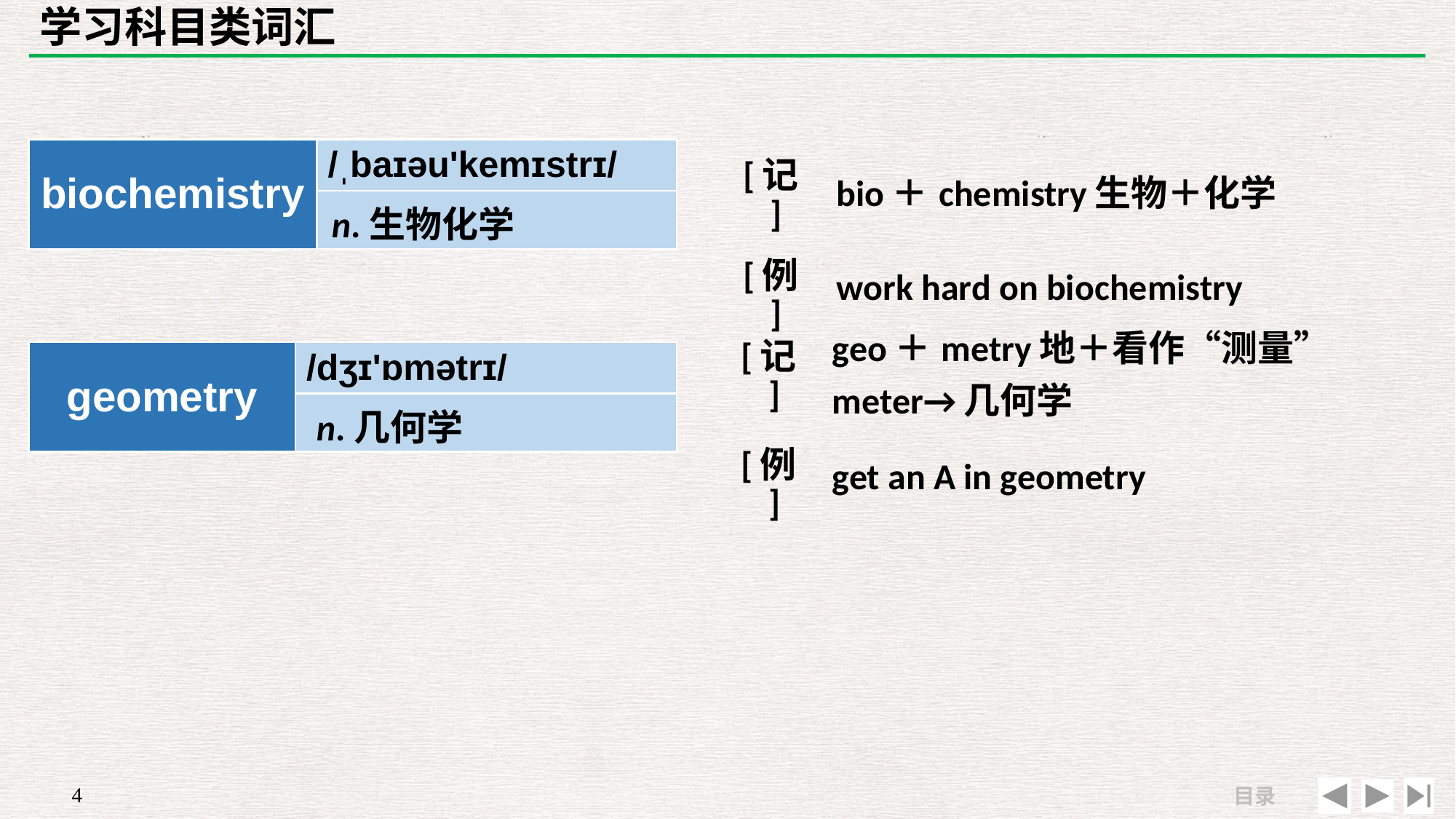

# 学习科目类词汇

| biochemistry | /ˌbaɪəu'kemɪstrɪ/ |
| --- | --- |
|  |  |
| [记] | bio＋chemistry生物＋化学 |
| --- | --- |
| [例] | work hard on biochemistry |
n.生物化学
| [记] | geo＋metry地＋看作“测量”　meter→几何学 |
| --- | --- |
| [例] | get an A in geometry |
| geometry | /dʒɪ'ɒmətrɪ/ |
| --- | --- |
|  |  |
n.几何学